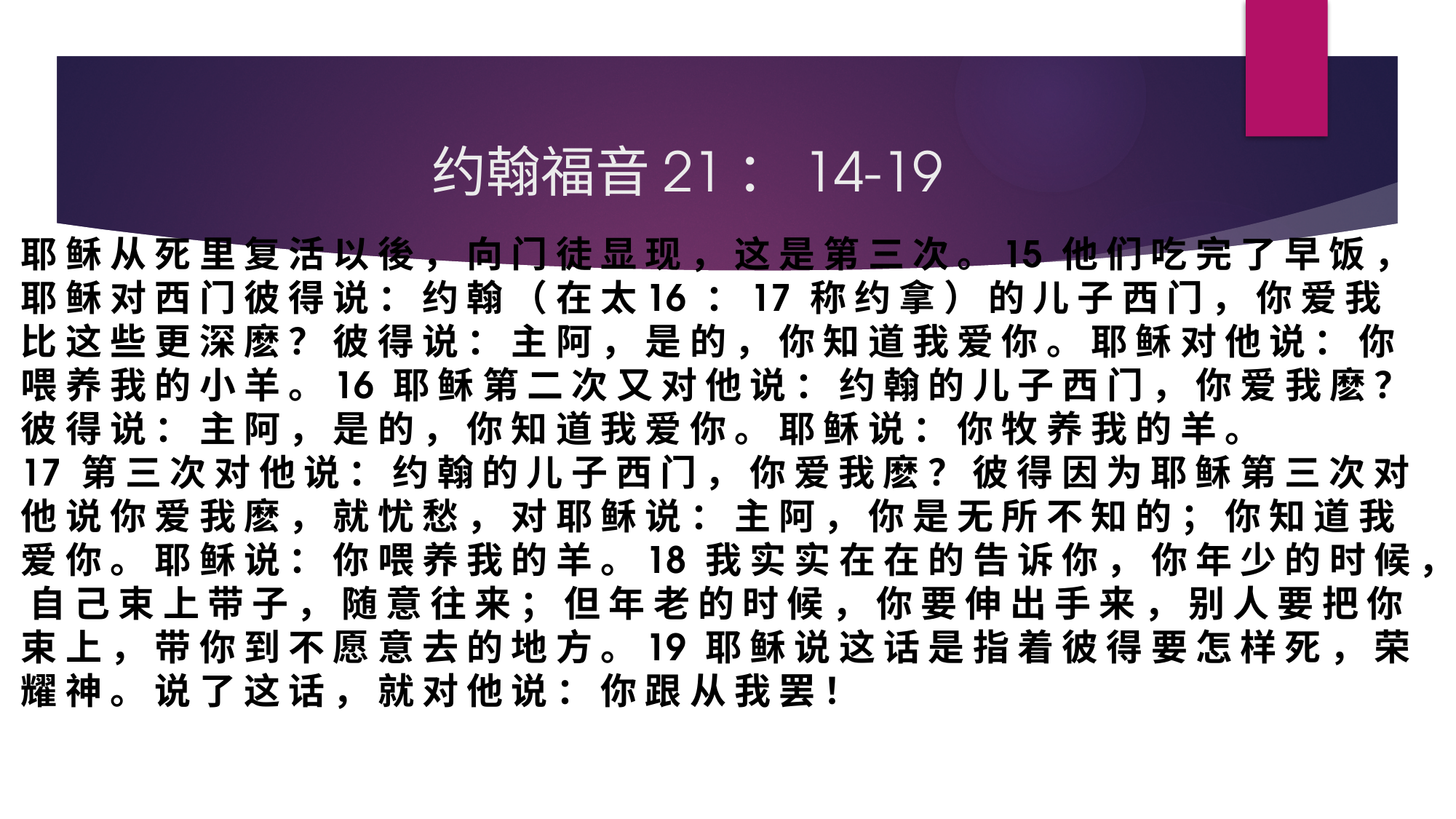

# 约翰福音21：14-19
耶 稣 从 死 里 复 活 以 後 ， 向 门 徒 显 现 ， 这 是 第 三 次 。15 他 们 吃 完 了 早 饭 ， 耶 稣 对 西 门 彼 得 说 ： 约 翰 （ 在 太16 ：17 称 约 拿 ） 的 儿 子 西 门 ， 你 爱 我 比 这 些 更 深 麽 ？ 彼 得 说 ： 主 阿 ， 是 的 ， 你 知 道 我 爱 你 。 耶 稣 对 他 说 ： 你 喂 养 我 的 小 羊 。16 耶 稣 第 二 次 又 对 他 说 ： 约 翰 的 儿 子 西 门 ， 你 爱 我 麽 ？ 彼 得 说 ： 主 阿 ， 是 的 ， 你 知 道 我 爱 你 。 耶 稣 说 ： 你 牧 养 我 的 羊 。
17 第 三 次 对 他 说 ： 约 翰 的 儿 子 西 门 ， 你 爱 我 麽 ？ 彼 得 因 为 耶 稣 第 三 次 对 他 说 你 爱 我 麽 ， 就 忧 愁 ， 对 耶 稣 说 ： 主 阿 ， 你 是 无 所 不 知 的 ； 你 知 道 我 爱 你 。 耶 稣 说 ： 你 喂 养 我 的 羊 。18 我 实 实 在 在 的 告 诉 你 ， 你 年 少 的 时 候 ， 自 己 束 上 带 子 ， 随 意 往 来 ； 但 年 老 的 时 候 ， 你 要 伸 出 手 来 ， 别 人 要 把 你 束 上 ， 带 你 到 不 愿 意 去 的 地 方 。19 耶 稣 说 这 话 是 指 着 彼 得 要 怎 样 死 ， 荣 耀 神 。 说 了 这 话 ， 就 对 他 说 ： 你 跟 从 我 罢 ！